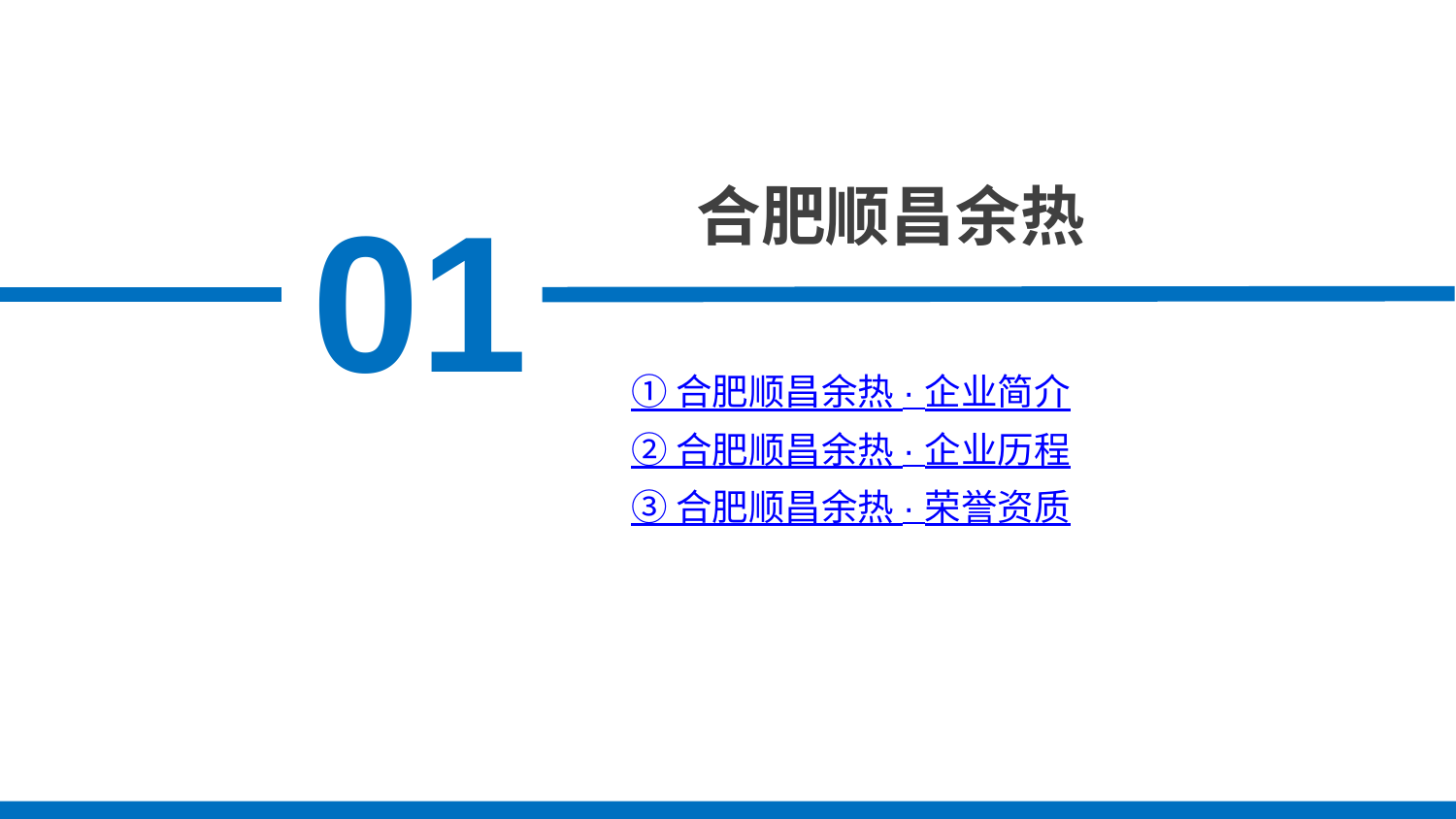

合肥顺昌余热
01
① 合肥顺昌余热 · 企业简介
② 合肥顺昌余热 · 企业历程
③ 合肥顺昌余热 · 荣誉资质